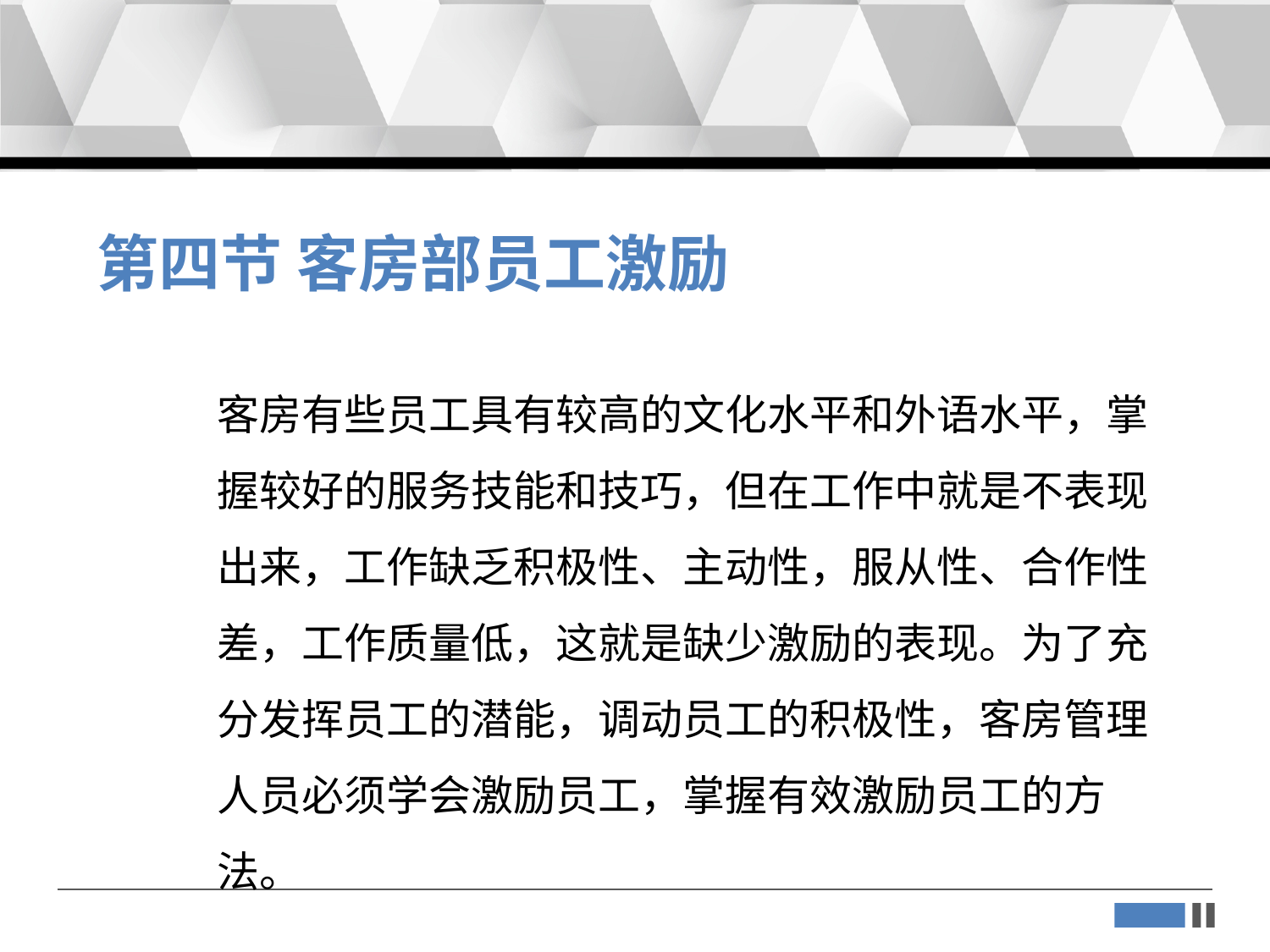

第四节 客房部员工激励
客房有些员工具有较高的文化水平和外语水平，掌握较好的服务技能和技巧，但在工作中就是不表现出来，工作缺乏积极性、主动性，服从性、合作性差，工作质量低，这就是缺少激励的表现。为了充分发挥员工的潜能，调动员工的积极性，客房管理人员必须学会激励员工，掌握有效激励员工的方法。